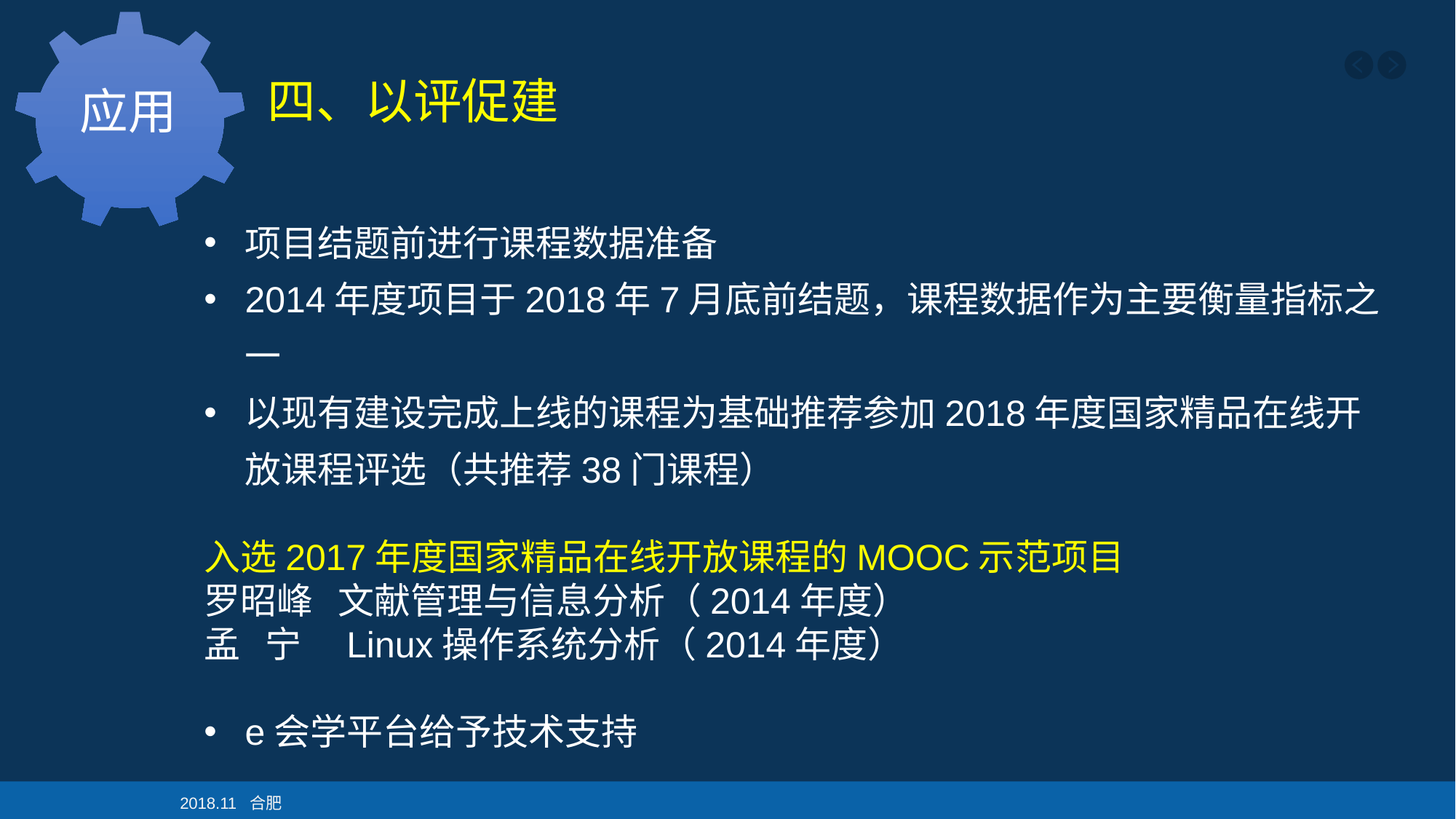

应用
四、以评促建
项目结题前进行课程数据准备
2014年度项目于2018年7月底前结题，课程数据作为主要衡量指标之一
以现有建设完成上线的课程为基础推荐参加2018年度国家精品在线开放课程评选（共推荐38门课程）

入选2017年度国家精品在线开放课程的MOOC示范项目
罗昭峰   文献管理与信息分析（2014年度）
孟   宁	   Linux操作系统分析（2014年度）

e会学平台给予技术支持